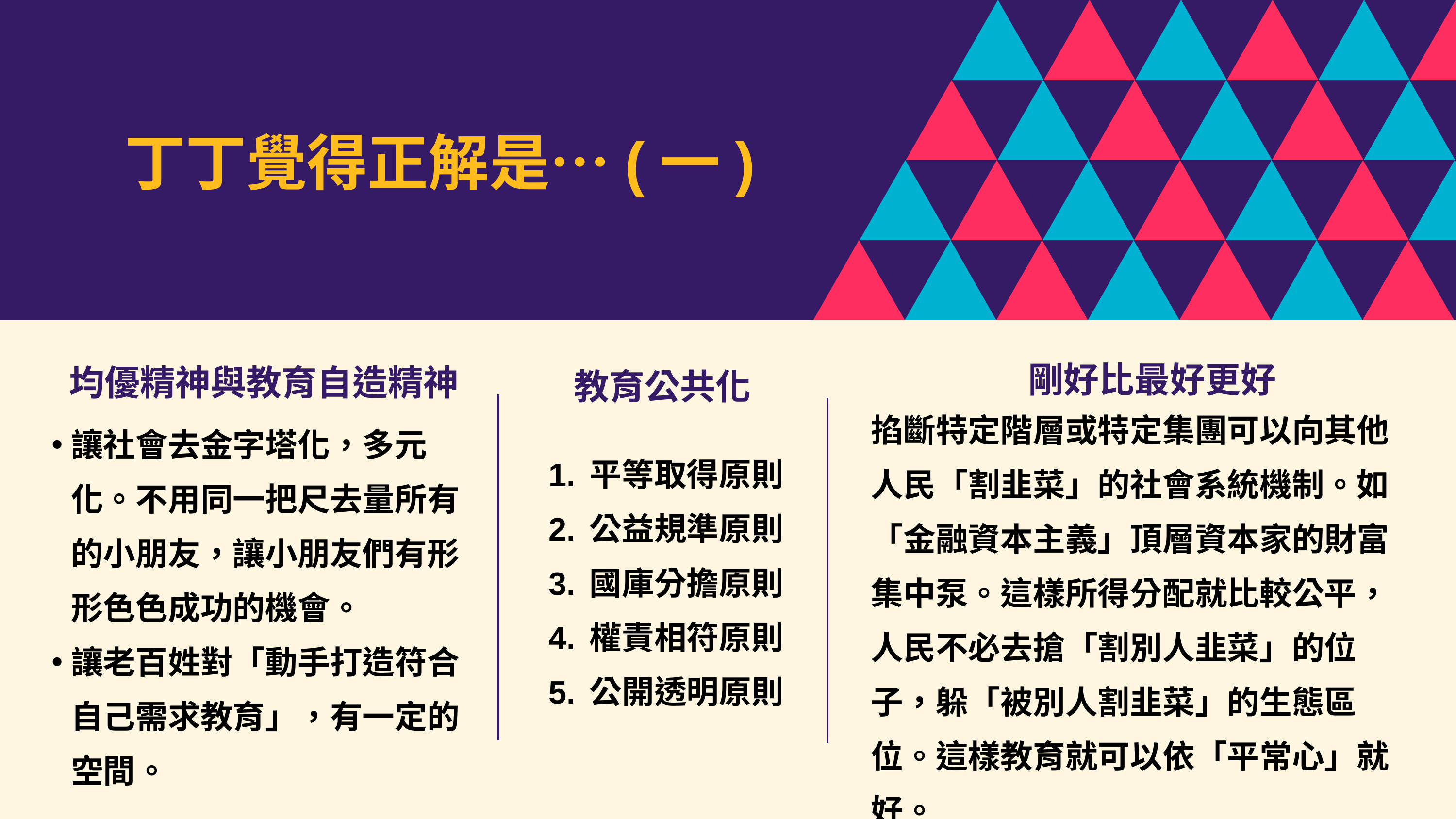

丁丁覺得正解是…(一)
剛好比最好更好
均優精神與教育自造精神
教育公共化
掐斷特定階層或特定集團可以向其他人民「割韭菜」的社會系統機制。如「金融資本主義」頂層資本家的財富集中泵。這樣所得分配就比較公平，人民不必去搶「割別人韭菜」的位子，躲「被別人割韭菜」的生態區位。這樣教育就可以依「平常心」就好。
讓社會去金字塔化，多元化。不用同一把尺去量所有的小朋友，讓小朋友們有形形色色成功的機會。
讓老百姓對「動手打造符合自己需求教育」，有一定的空間。
平等取得原則
公益規準原則
國庫分擔原則
權責相符原則
公開透明原則